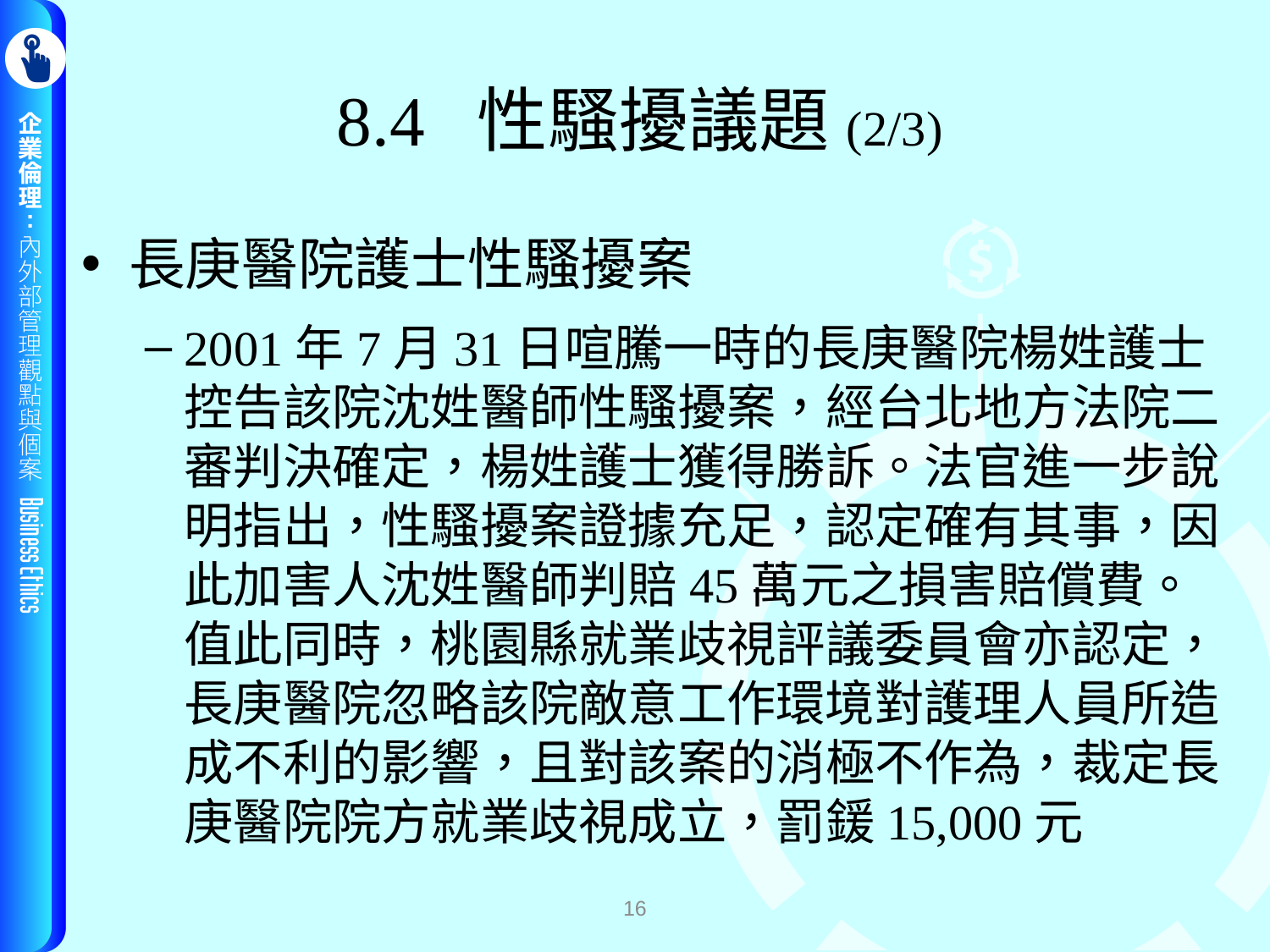

# 8.4  性騷擾議題(2/3)
長庚醫院護士性騷擾案
2001年7月31日喧騰一時的長庚醫院楊姓護士控告該院沈姓醫師性騷擾案，經台北地方法院二審判決確定，楊姓護士獲得勝訴。法官進一步說明指出，性騷擾案證據充足，認定確有其事，因此加害人沈姓醫師判賠45萬元之損害賠償費。值此同時，桃園縣就業歧視評議委員會亦認定，長庚醫院忽略該院敵意工作環境對護理人員所造成不利的影響，且對該案的消極不作為，裁定長庚醫院院方就業歧視成立，罰鍰15,000元
16